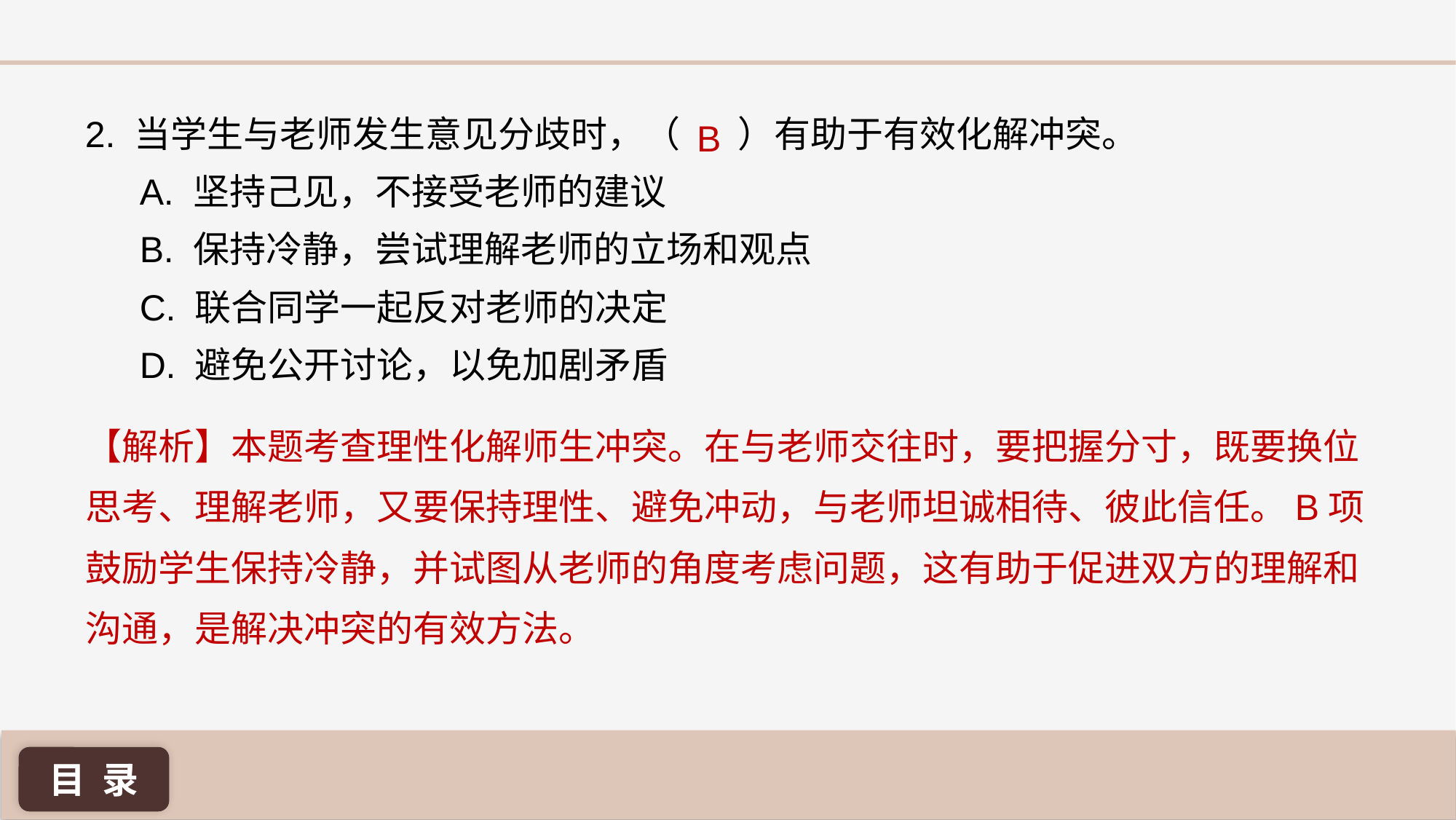

2. 当学生与老师发生意见分歧时，（       ）有助于有效化解冲突。
A. 坚持己见，不接受老师的建议
B. 保持冷静，尝试理解老师的立场和观点
C. 联合同学一起反对老师的决定
D. 避免公开讨论，以免加剧矛盾
B
【解析】本题考查理性化解师生冲突。在与老师交往时，要把握分寸，既要换位思考、理解老师，又要保持理性、避免冲动，与老师坦诚相待、彼此信任。B项鼓励学生保持冷静，并试图从老师的角度考虑问题，这有助于促进双方的理解和沟通，是解决冲突的有效方法。